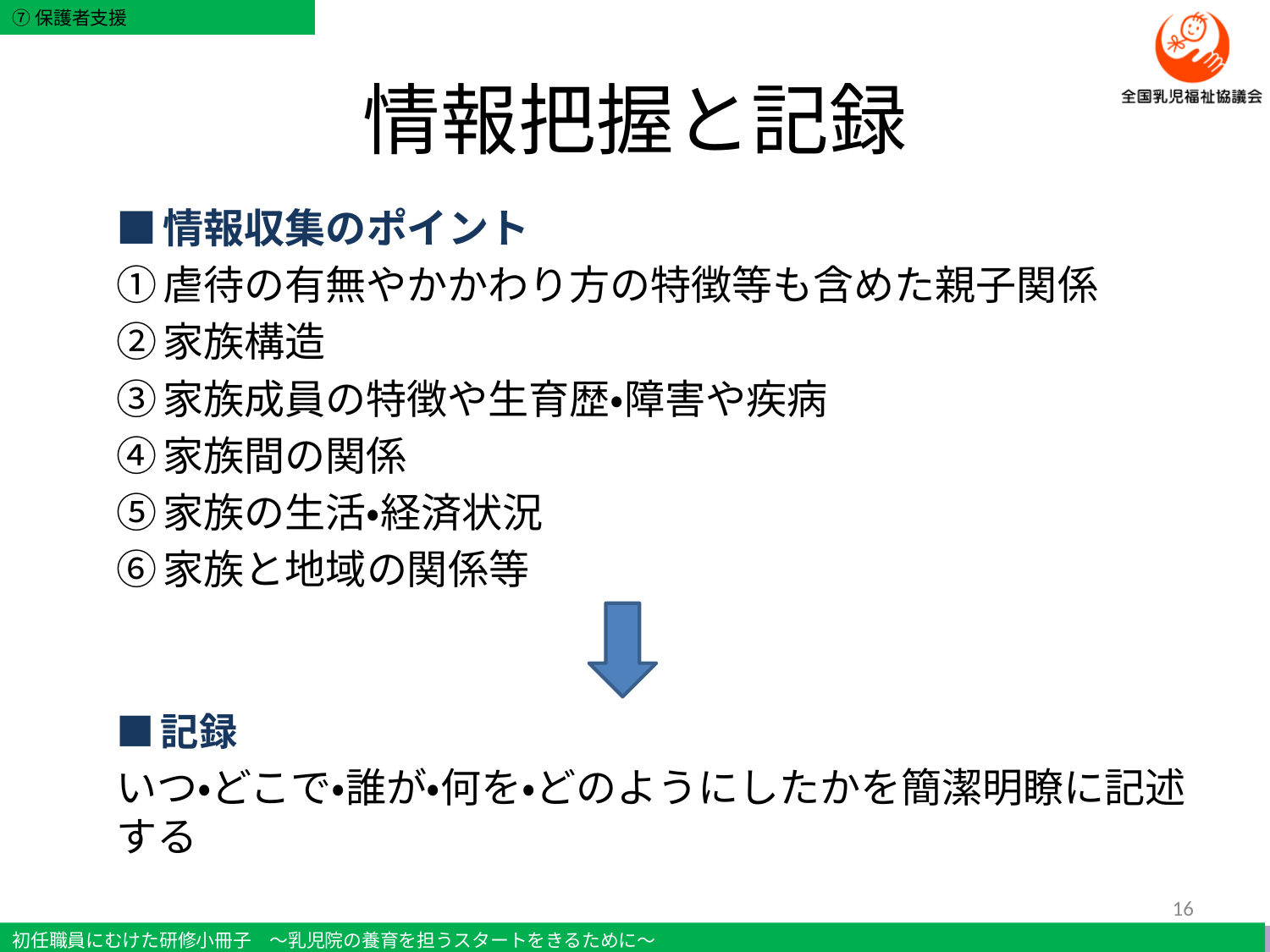

# 情報把握と記録
■情報収集のポイント
①虐待の有無やかかわり方の特徴等も含めた親子関係
②家族構造
③家族成員の特徴や生育歴・障害や疾病
④家族間の関係
⑤家族の生活・経済状況
⑥家族と地域の関係等

■記録
いつ・どこで・誰が・何を・どのようにしたかを簡潔明瞭に記述する

16